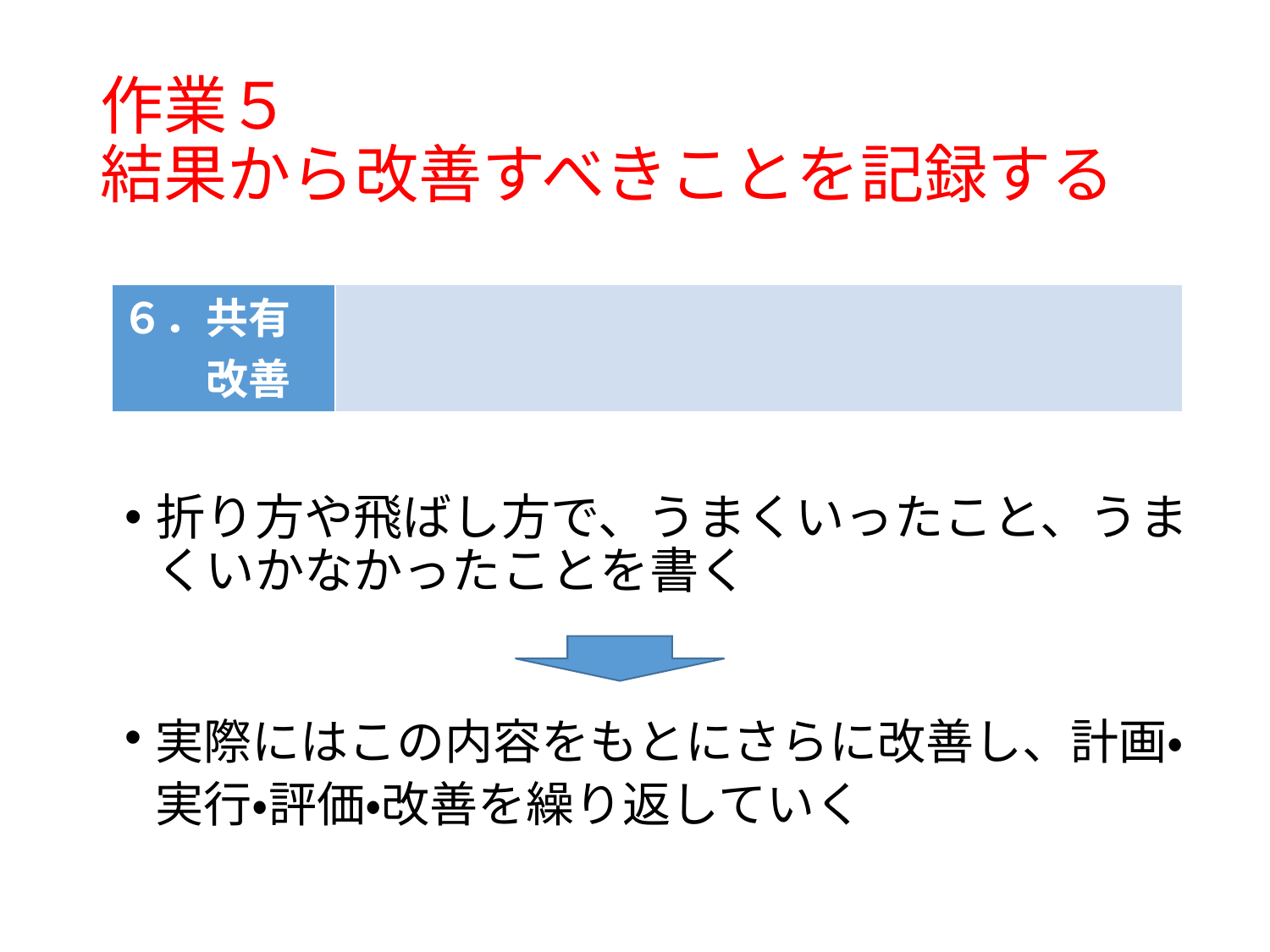

# 作業５ 結果から改善すべきことを記録する
| ６．共有 　　改善 |  |
| --- | --- |
折り方や飛ばし方で、うまくいったこと、うまくいかなかったことを書く

実際にはこの内容をもとにさらに改善し、計画・実行・評価・改善を繰り返していく